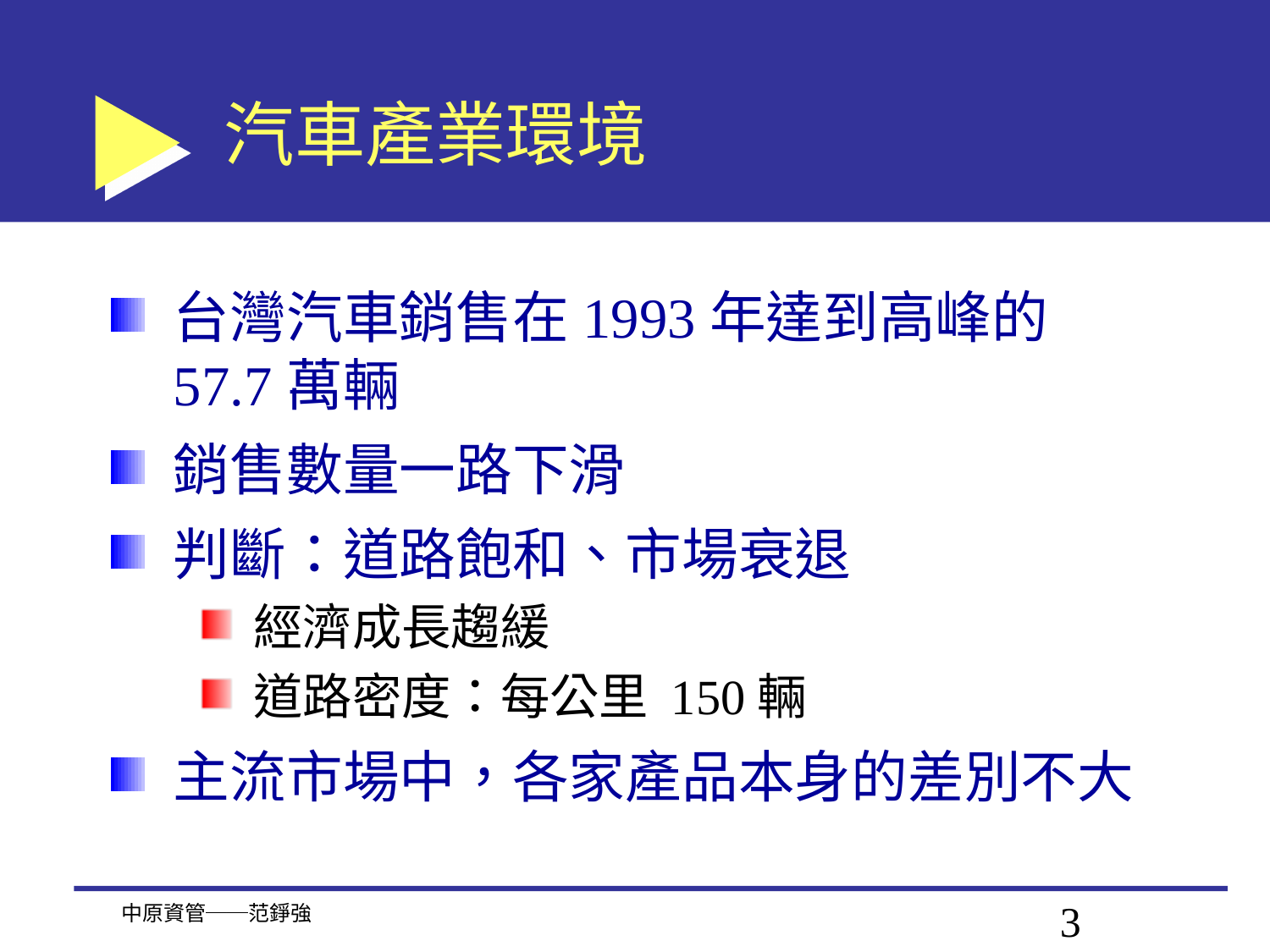

# 汽車產業環境
台灣汽車銷售在1993年達到高峰的 57.7萬輛
銷售數量一路下滑
判斷：道路飽和、市場衰退
經濟成長趨緩
道路密度：每公里 150輛
主流市場中，各家產品本身的差別不大